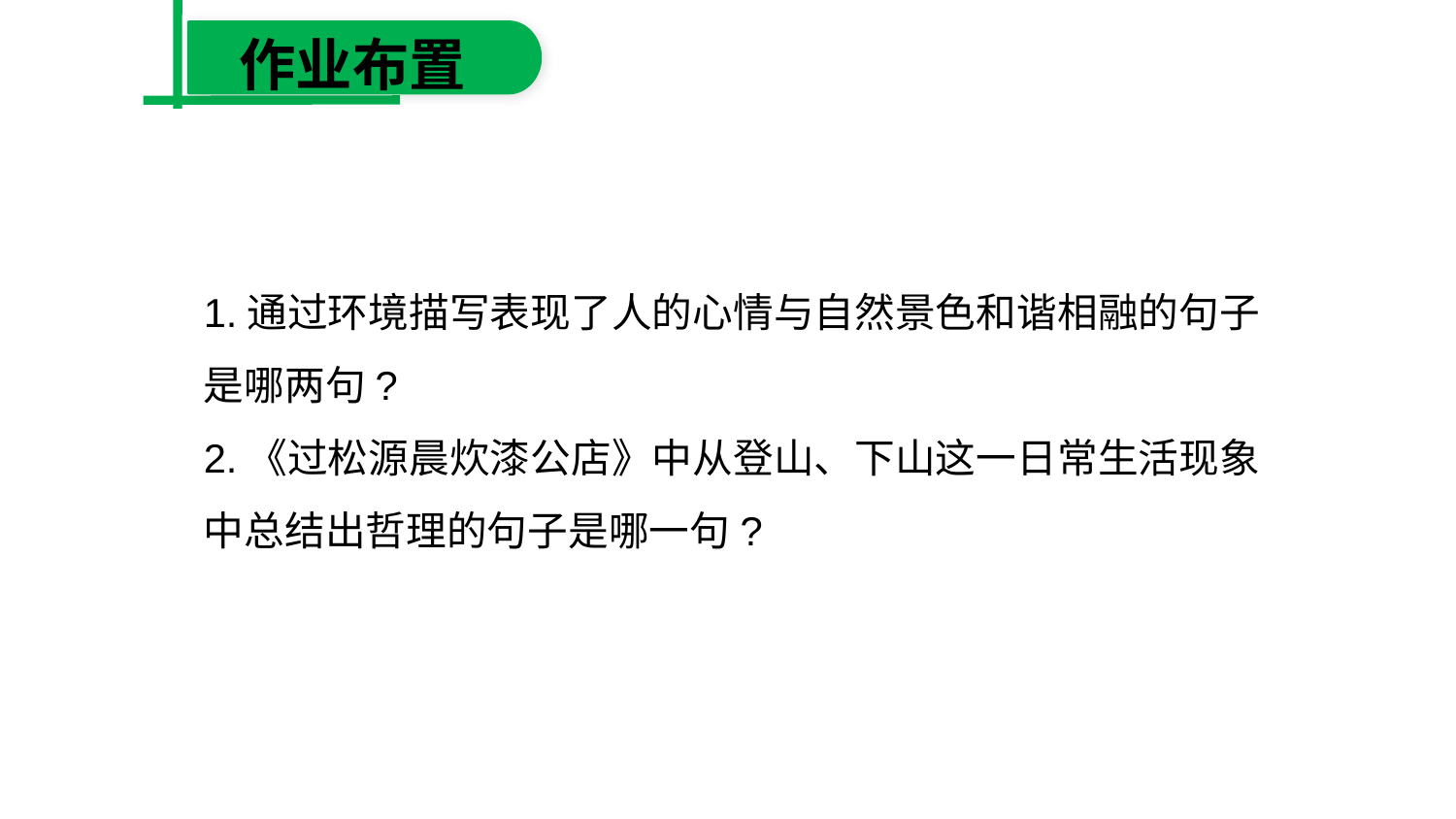

作业布置

1.通过环境描写表现了人的心情与自然景色和谐相融的句子是哪两句?
2.《过松源晨炊漆公店》中从登山、下山这一日常生活现象中总结出哲理的句子是哪一句?